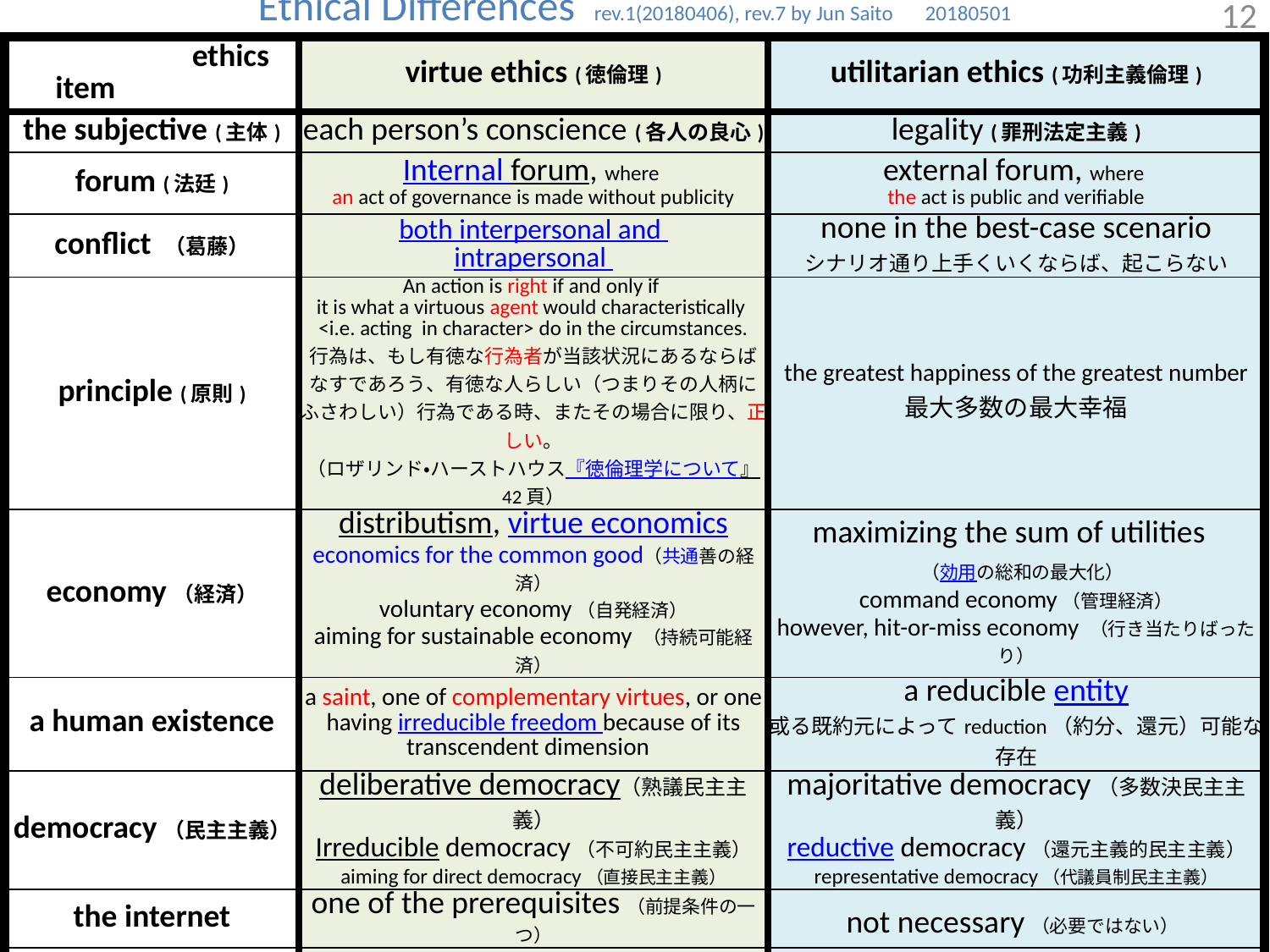

| Ethical Differences rev.1(20180406), rev.7 by Jun Saito　20180501 |  |  |
| --- | --- | --- |
| ethics item | virtue ethics (徳倫理) | utilitarian ethics (功利主義倫理) |
| the subjective (主体) | each person’s conscience (各人の良心) | legality (罪刑法定主義) |
| forum (法廷) | Internal forum, where an act of governance is made without publicity | external forum, where the act is public and verifiable |
| conflict （葛藤） | both interpersonal and intrapersonal | none in the best-case scenario シナリオ通り上手くいくならば、起こらない |
| principle (原則) | An action is right if and only if it is what a virtuous agent would characteristically <i.e. acting in character> do in the circumstances. 行為は、もし有徳な行為者が当該状況にあるならば なすであろう、有徳な人らしい（つまりその人柄に ふさわしい）行為である時、またその場合に限り、正しい。 （ロザリンド・ハーストハウス『徳倫理学について』42頁） | the greatest happiness of the greatest number 最大多数の最大幸福 |
| economy（経済） | distributism, virtue economics economics for the common good（共通善の経済） voluntary economy（自発経済） aiming for sustainable economy （持続可能経済） | maximizing the sum of utilities （効用の総和の最大化） command economy（管理経済） however, hit-or-miss economy （行き当たりばったり） |
| a human existence | a saint, one of complementary virtues, or one having irreducible freedom because of its transcendent dimension | a reducible entity 或る既約元によってreduction（約分、還元）可能な存在 |
| democracy（民主主義） | deliberative democracy（熟議民主主義） Irreducible democracy（不可約民主主義） aiming for direct democracy（直接民主主義） | majoritative democracy（多数決民主主義） reductive democracy（還元主義的民主主義） representative democracy（代議員制民主主義） |
| the internet | one of the prerequisites（前提条件の一つ） | not necessary（必要ではない） |
| scope of education （教育基本方針） | 日本でいえば、1947年教育基本法制定時の規定： 普遍的にしてしかも個性ゆたかな文化の創造をめざす “Love God and love people” “Care for our common home” | 日本でいえば、2006年改訂後の教育基本法の規定： 伝統を継承し新しい文化の創造をめざす 我が国と郷土を愛する |
| scope of medical care | each person’s QOL（各人の生の質） | public health（公衆衛生） |
12